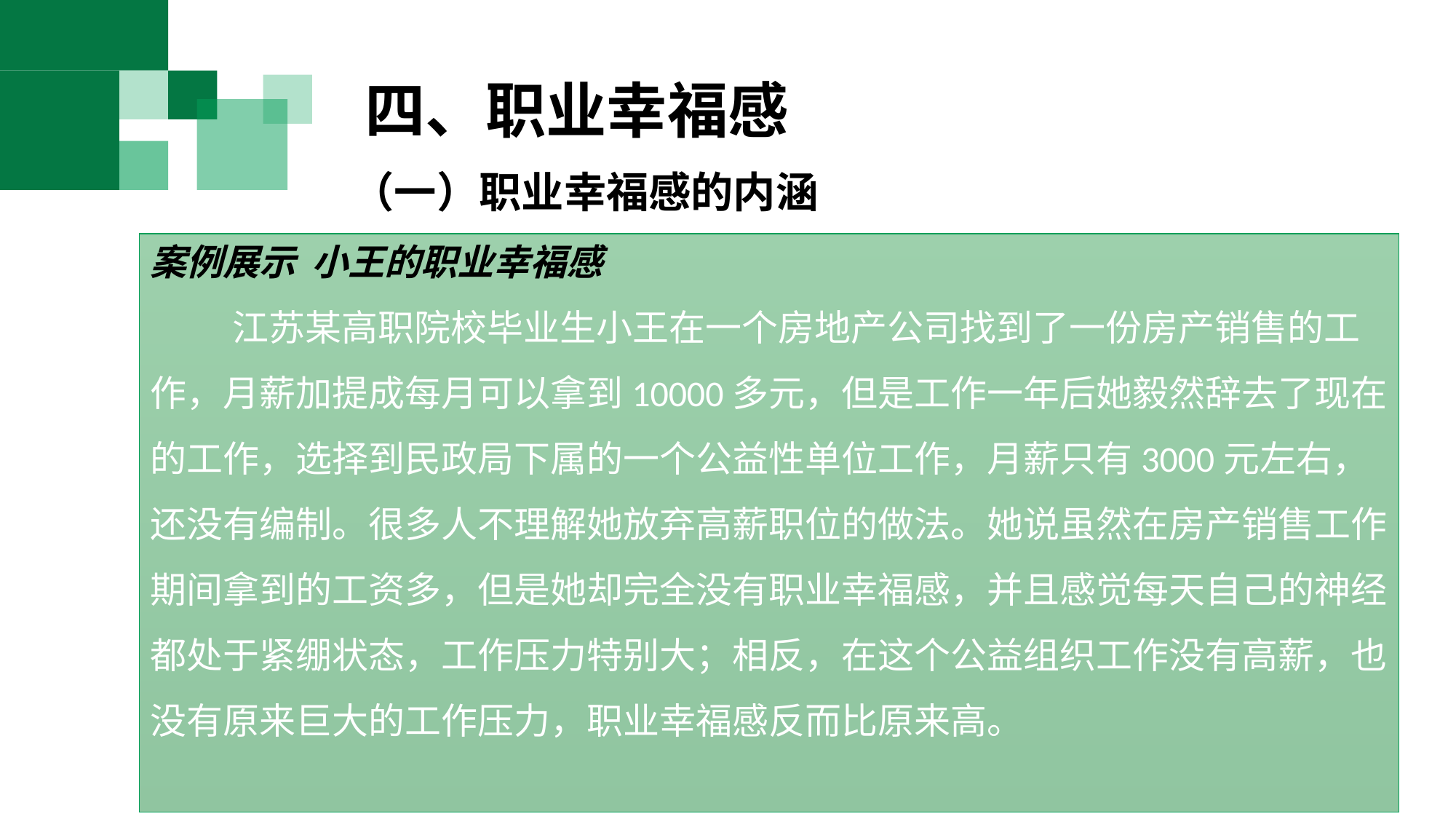

四、职业幸福感

（一）职业幸福感的内涵

案例展示  小王的职业幸福感
         江苏某高职院校毕业生小王在一个房地产公司找到了一份房产销售的工作，月薪加提成每月可以拿到10000多元，但是工作一年后她毅然辞去了现在的工作，选择到民政局下属的一个公益性单位工作，月薪只有3000元左右，还没有编制。很多人不理解她放弃高薪职位的做法。她说虽然在房产销售工作期间拿到的工资多，但是她却完全没有职业幸福感，并且感觉每天自己的神经都处于紧绷状态，工作压力特别大；相反，在这个公益组织工作没有高薪，也没有原来巨大的工作压力，职业幸福感反而比原来高。